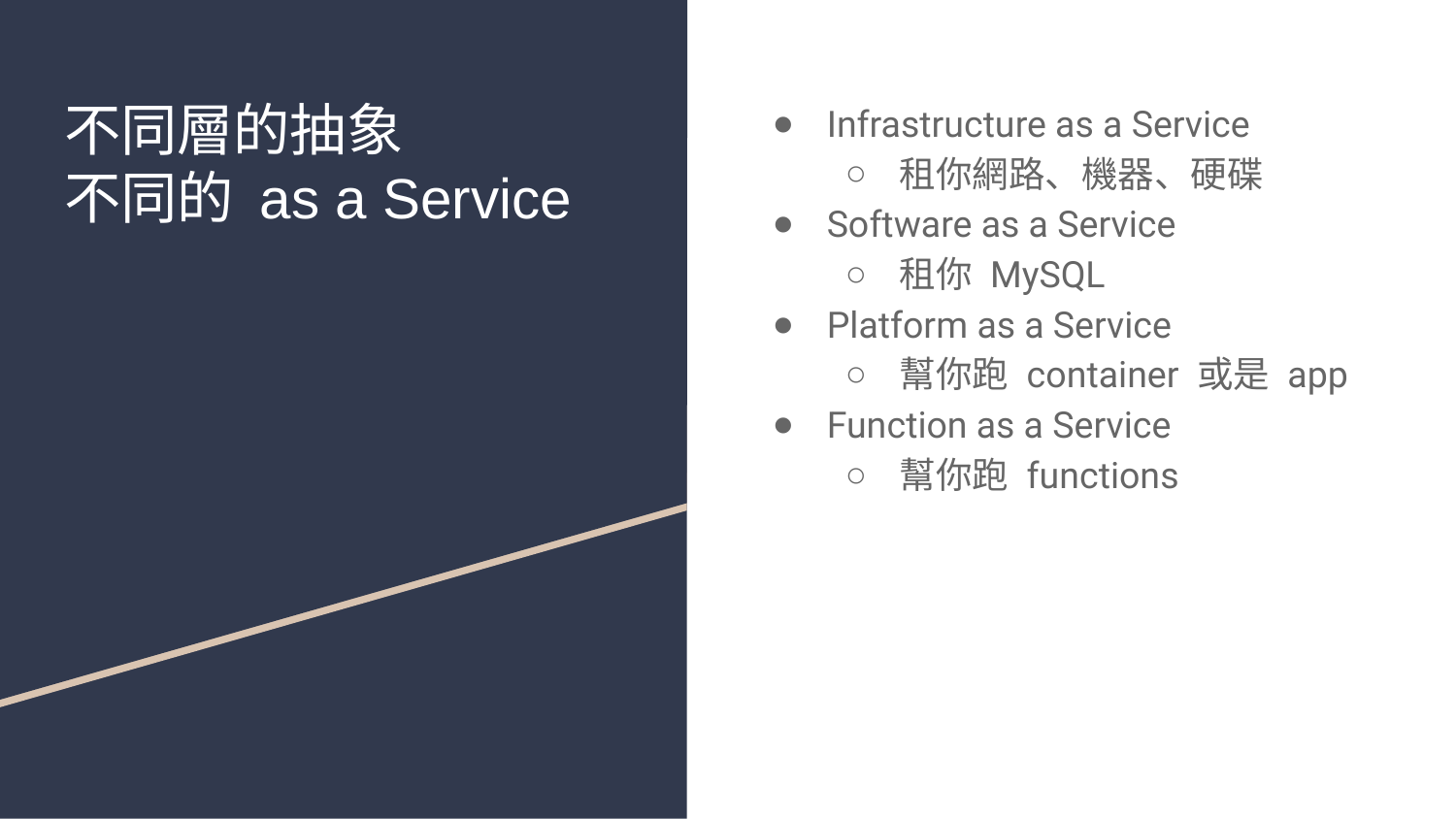

# 不同層的抽象
不同的 as a Service
Infrastructure as a Service
租你網路、機器、硬碟
Software as a Service
租你 MySQL
Platform as a Service
幫你跑 container 或是 app
Function as a Service
幫你跑 functions